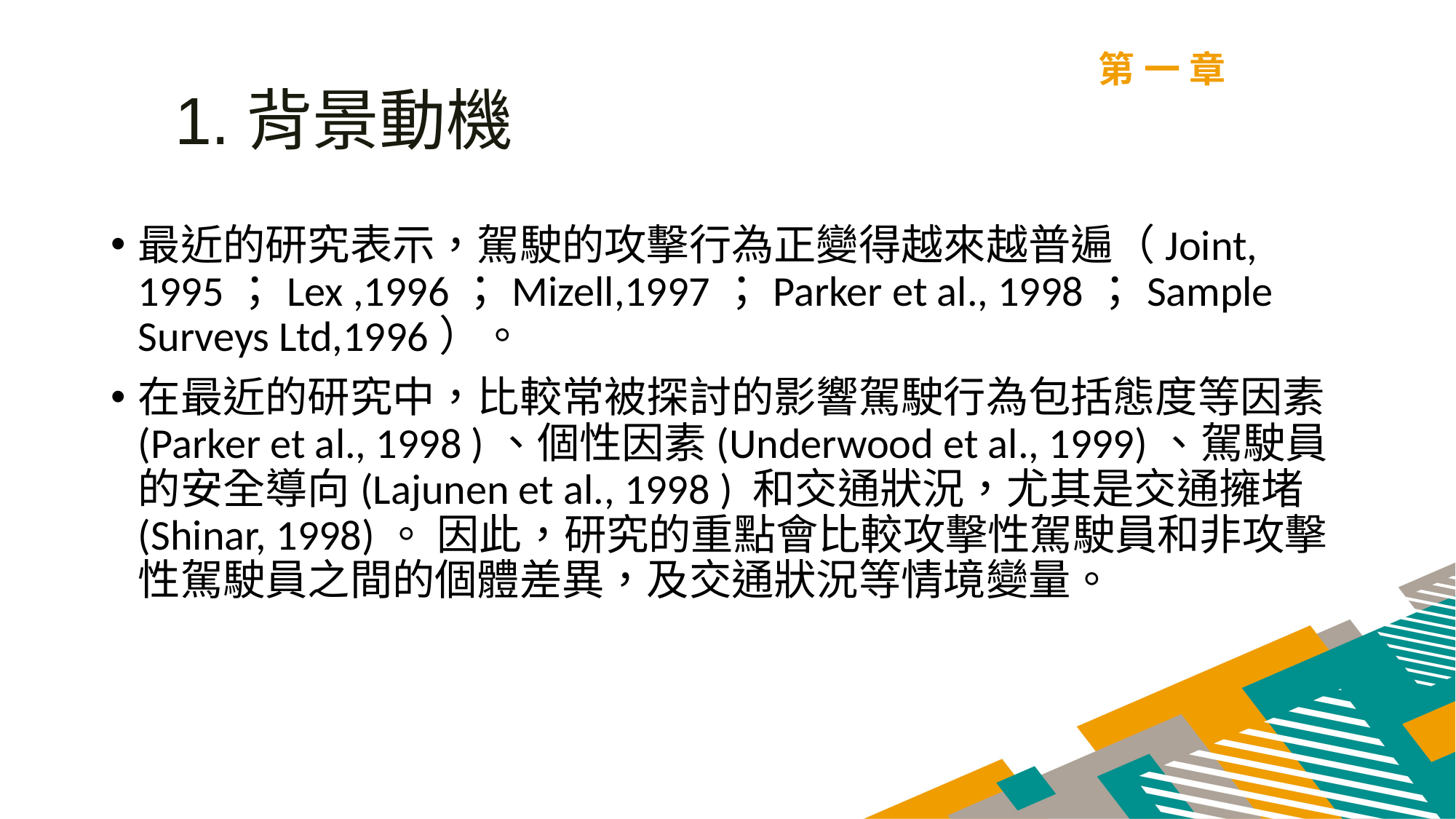

第一章
1.背景動機
最近的研究表示，駕駛的攻擊行為正變得越來越普遍（Joint, 1995；Lex ,1996；Mizell,1997；Parker et al., 1998；Sample Surveys Ltd,1996）。
在最近的研究中，比較常被探討的影響駕駛行為包括態度等因素(Parker et al., 1998 )、個性因素(Underwood et al., 1999)、駕駛員的安全導向(Lajunen et al., 1998 ) 和交通狀況，尤其是交通擁堵 (Shinar, 1998)。 因此，研究的重點會比較攻擊性駕駛員和非攻擊性駕駛員之間的個體差異，及交通狀況等情境變量。